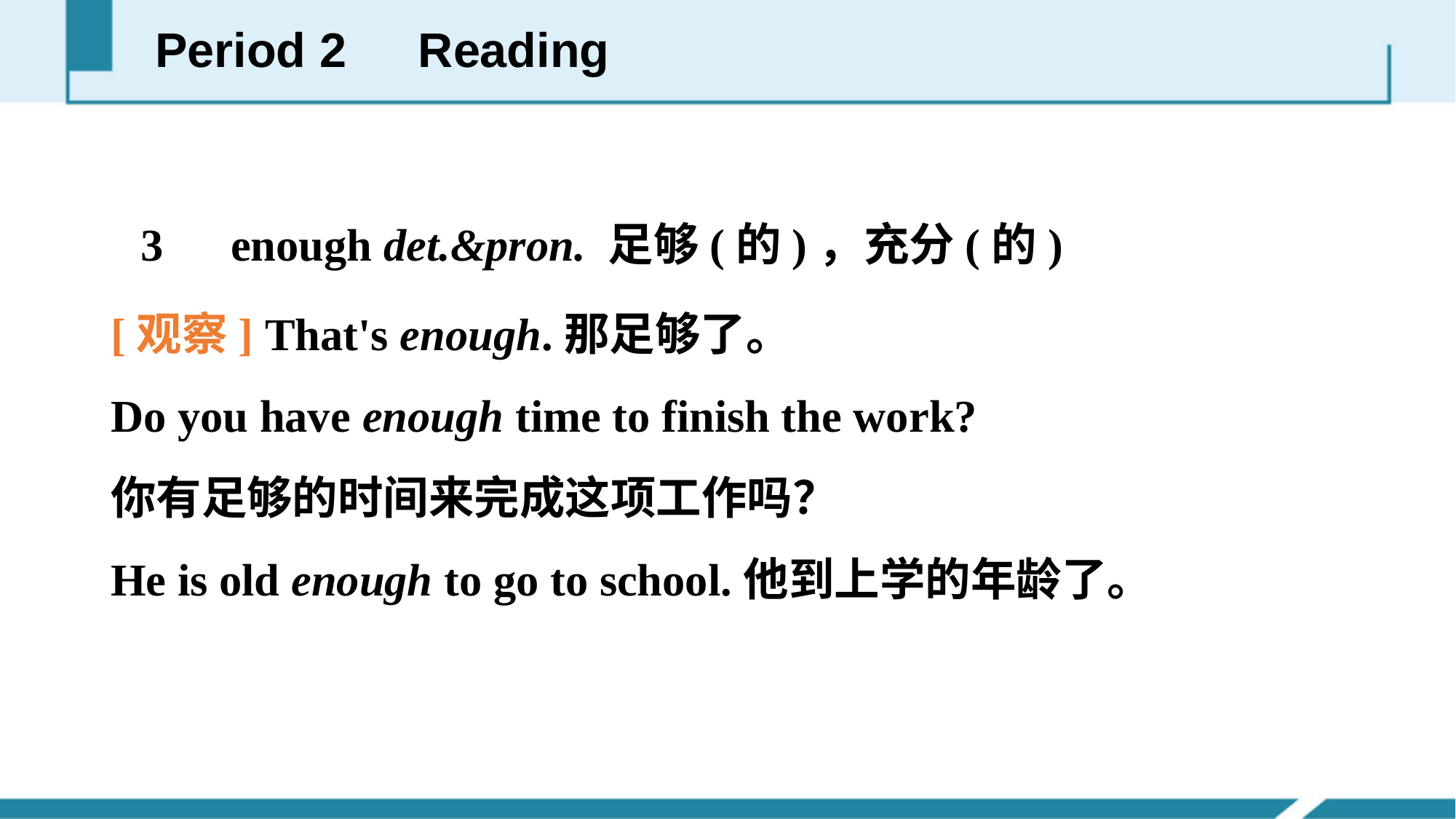

Period 2　Reading
　 3　enough det.&pron. 足够(的)，充分(的)
[观察] That's enough.那足够了。
Do you have enough time to finish the work?
你有足够的时间来完成这项工作吗？
He is old enough to go to school.他到上学的年龄了。